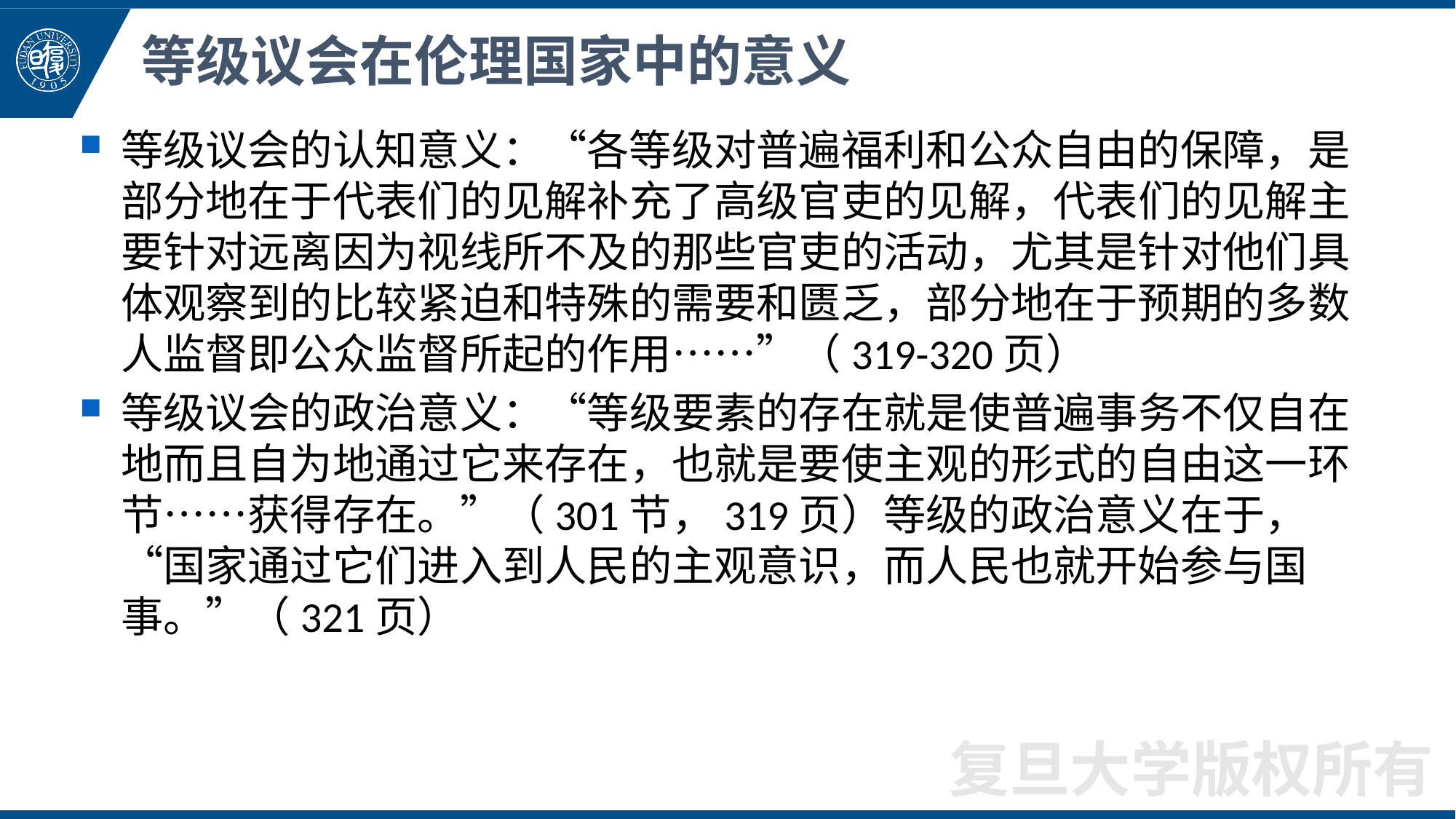

# 等级议会在伦理国家中的意义
等级议会的认知意义：“各等级对普遍福利和公众自由的保障，是部分地在于代表们的见解补充了高级官吏的见解，代表们的见解主要针对远离因为视线所不及的那些官吏的活动，尤其是针对他们具体观察到的比较紧迫和特殊的需要和匮乏，部分地在于预期的多数人监督即公众监督所起的作用……”（319-320页）
等级议会的政治意义：“等级要素的存在就是使普遍事务不仅自在地而且自为地通过它来存在，也就是要使主观的形式的自由这一环节……获得存在。”（301节，319页）等级的政治意义在于，“国家通过它们进入到人民的主观意识，而人民也就开始参与国事。”（321页）